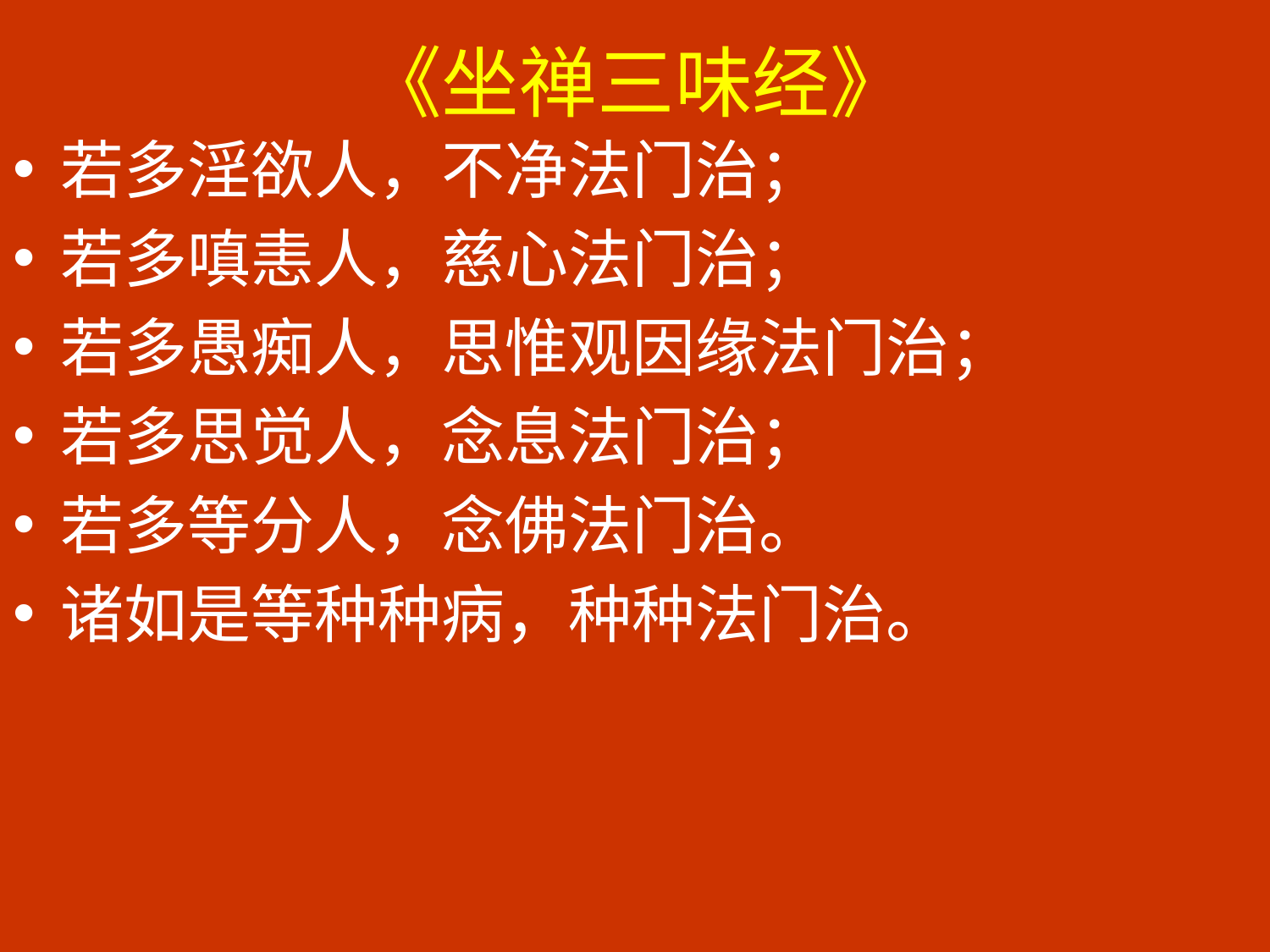

# 《坐禅三味经》
若多淫欲人，不净法门治；
若多嗔恚人，慈心法门治；
若多愚痴人，思惟观因缘法门治；
若多思觉人，念息法门治；
若多等分人，念佛法门治。
诸如是等种种病，种种法门治。